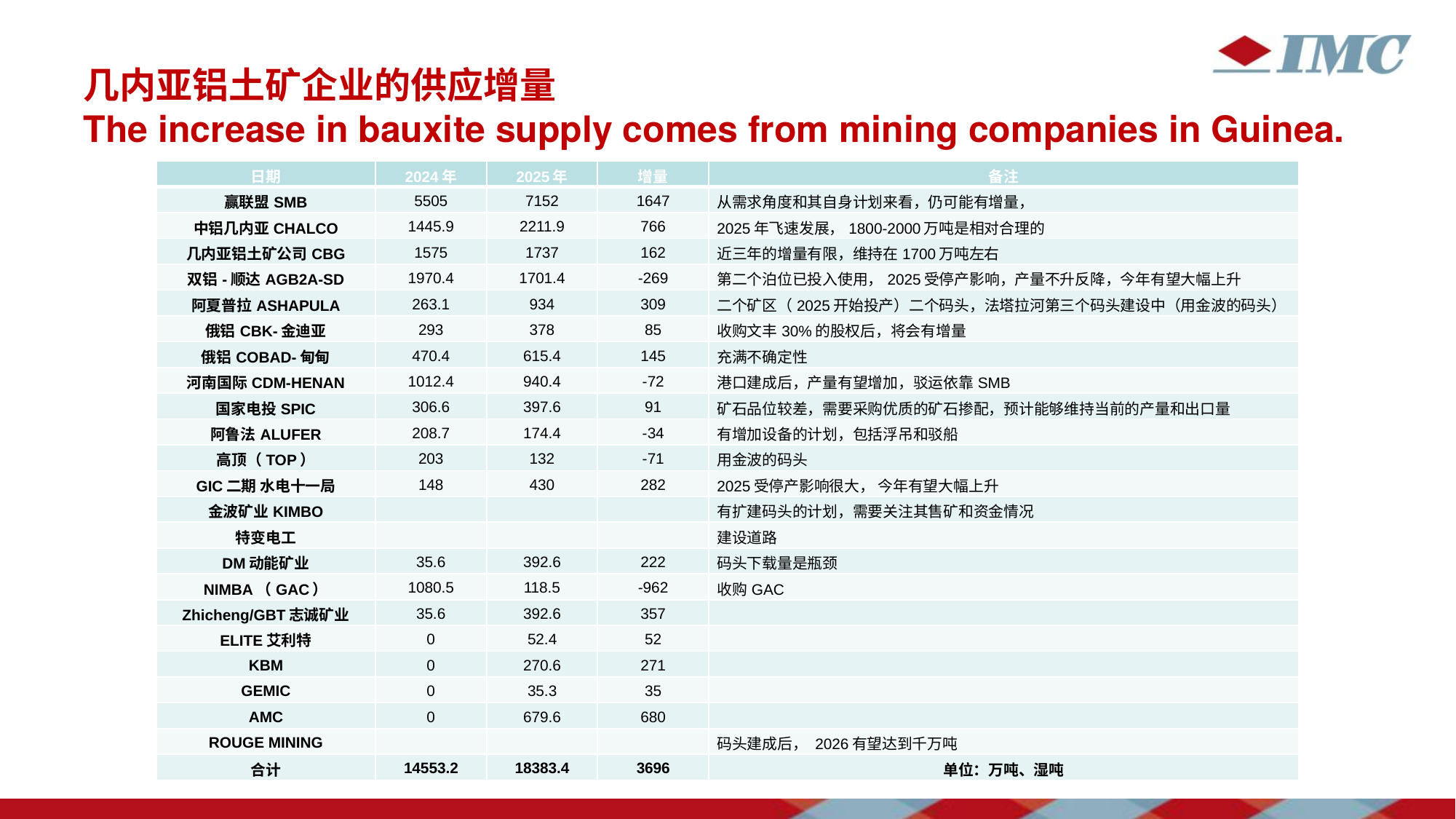

几内亚铝土矿企业的供应增量
The increase in bauxite supply comes from mining companies in Guinea.
| 日期 | 2024年 | 2025年 | 增量 | 备注 |
| --- | --- | --- | --- | --- |
| 赢联盟SMB | 5505 | 7152 | 1647 | 从需求角度和其自身计划来看，仍可能有增量， |
| 中铝几内亚CHALCO | 1445.9 | 2211.9 | 766 | 2025年飞速发展，1800-2000万吨是相对合理的 |
| 几内亚铝土矿公司CBG | 1575 | 1737 | 162 | 近三年的增量有限，维持在1700万吨左右 |
| 双铝-顺达AGB2A-SD | 1970.4 | 1701.4 | -269 | 第二个泊位已投入使用，2025受停产影响，产量不升反降，今年有望大幅上升 |
| 阿夏普拉ASHAPULA | 263.1 | 934 | 309 | 二个矿区（2025开始投产）二个码头，法塔拉河第三个码头建设中（用金波的码头） |
| 俄铝CBK-金迪亚 | 293 | 378 | 85 | 收购文丰30%的股权后，将会有增量 |
| 俄铝COBAD-甸甸 | 470.4 | 615.4 | 145 | 充满不确定性 |
| 河南国际CDM-HENAN | 1012.4 | 940.4 | -72 | 港口建成后，产量有望增加，驳运依靠SMB |
| 国家电投SPIC | 306.6 | 397.6 | 91 | 矿石品位较差，需要采购优质的矿石掺配，预计能够维持当前的产量和出口量 |
| 阿鲁法ALUFER | 208.7 | 174.4 | -34 | 有增加设备的计划，包括浮吊和驳船 |
| 高顶（TOP） | 203 | 132 | -71 | 用金波的码头 |
| GIC二期 水电十一局 | 148 | 430 | 282 | 2025受停产影响很大， 今年有望大幅上升 |
| 金波矿业KIMBO |  |  |  | 有扩建码头的计划，需要关注其售矿和资金情况 |
| 特变电工 |  |  |  | 建设道路 |
| DM动能矿业 | 35.6 | 392.6 | 222 | 码头下载量是瓶颈 |
| NIMBA（GAC） | 1080.5 | 118.5 | -962 | 收购GAC |
| Zhicheng/GBT志诚矿业 | 35.6 | 392.6 | 357 |  |
| ELITE艾利特 | 0 | 52.4 | 52 |  |
| KBM | 0 | 270.6 | 271 |  |
| GEMIC | 0 | 35.3 | 35 |  |
| AMC | 0 | 679.6 | 680 |  |
| ROUGE MINING |  |  |  | 码头建成后， 2026有望达到千万吨 |
| 合计 | 14553.2 | 18383.4 | 3696 | 单位：万吨、湿吨 |